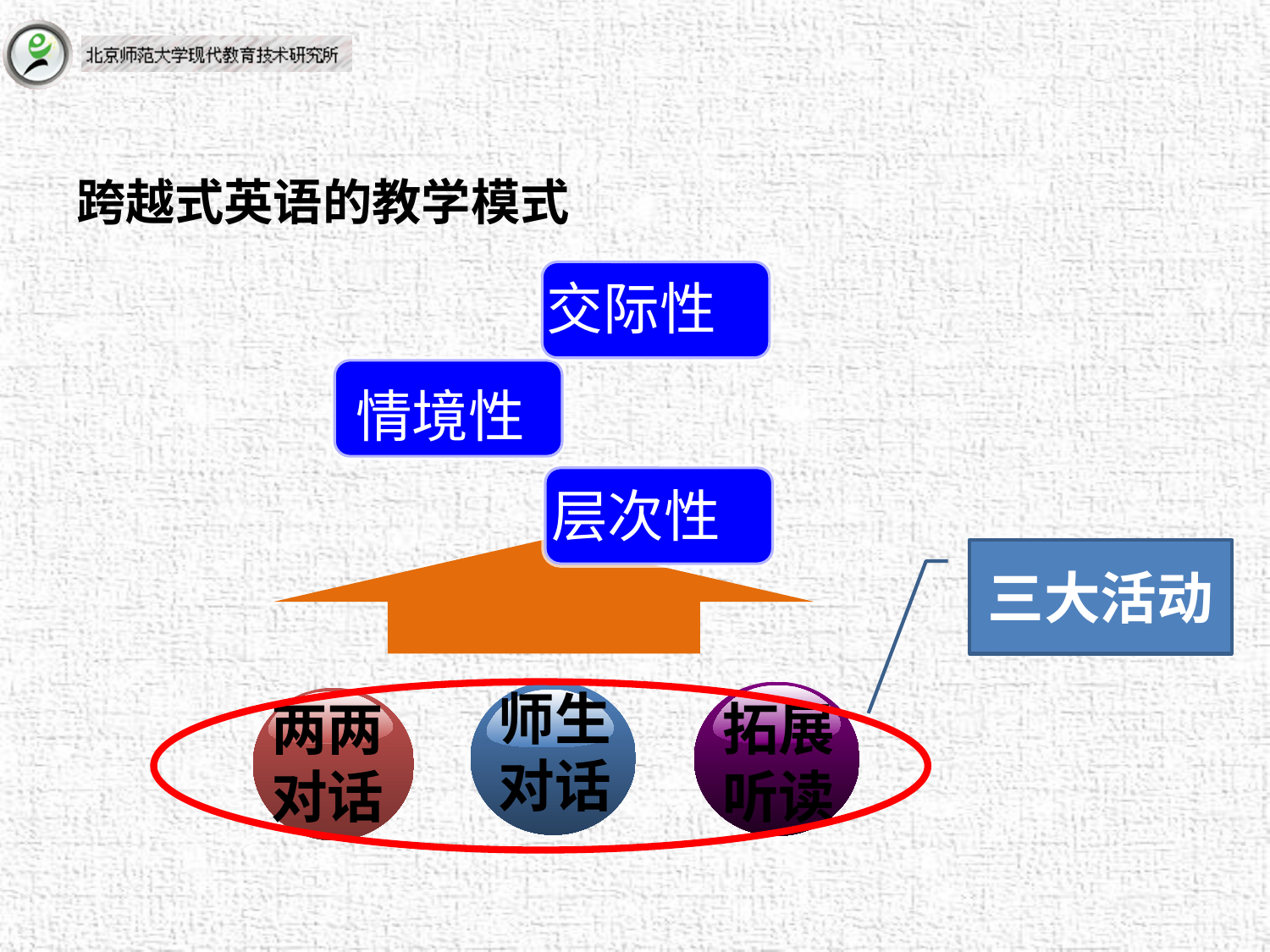

# 跨越式英语的教学模式

交际性

情境性

层次性

三大活动
师生对话

两两对话
拓展听读